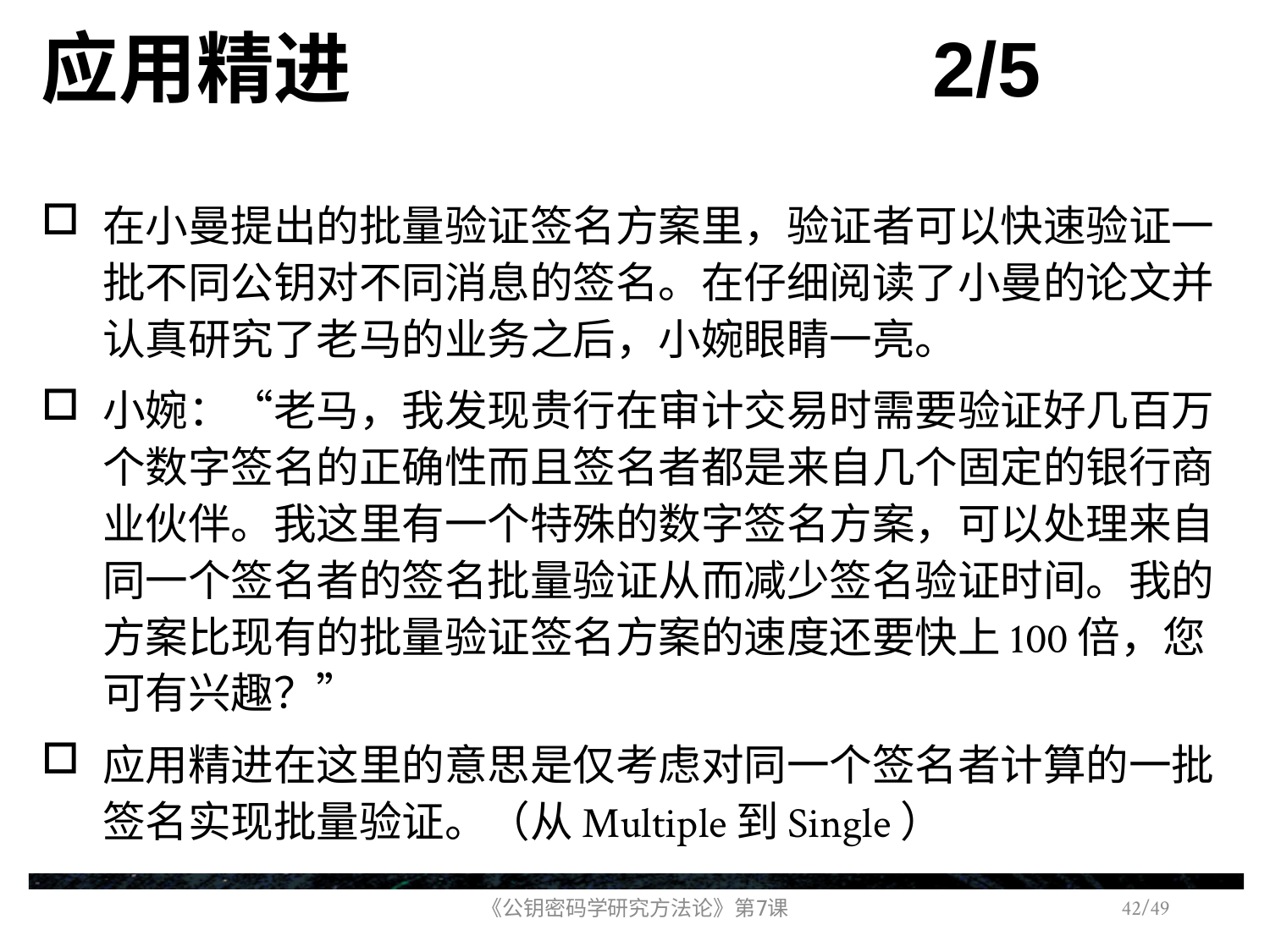

# 应用精进                                2/5
在小曼提出的批量验证签名方案里，验证者可以快速验证一批不同公钥对不同消息的签名。在仔细阅读了小曼的论文并认真研究了老马的业务之后，小婉眼睛一亮。
小婉：“老马，我发现贵行在审计交易时需要验证好几百万个数字签名的正确性而且签名者都是来自几个固定的银行商业伙伴。我这里有一个特殊的数字签名方案，可以处理来自同一个签名者的签名批量验证从而减少签名验证时间。我的方案比现有的批量验证签名方案的速度还要快上100倍，您可有兴趣？”
应用精进在这里的意思是仅考虑对同一个签名者计算的一批签名实现批量验证。（从Multiple到Single）
《公钥密码学研究方法论》第7课
42/49